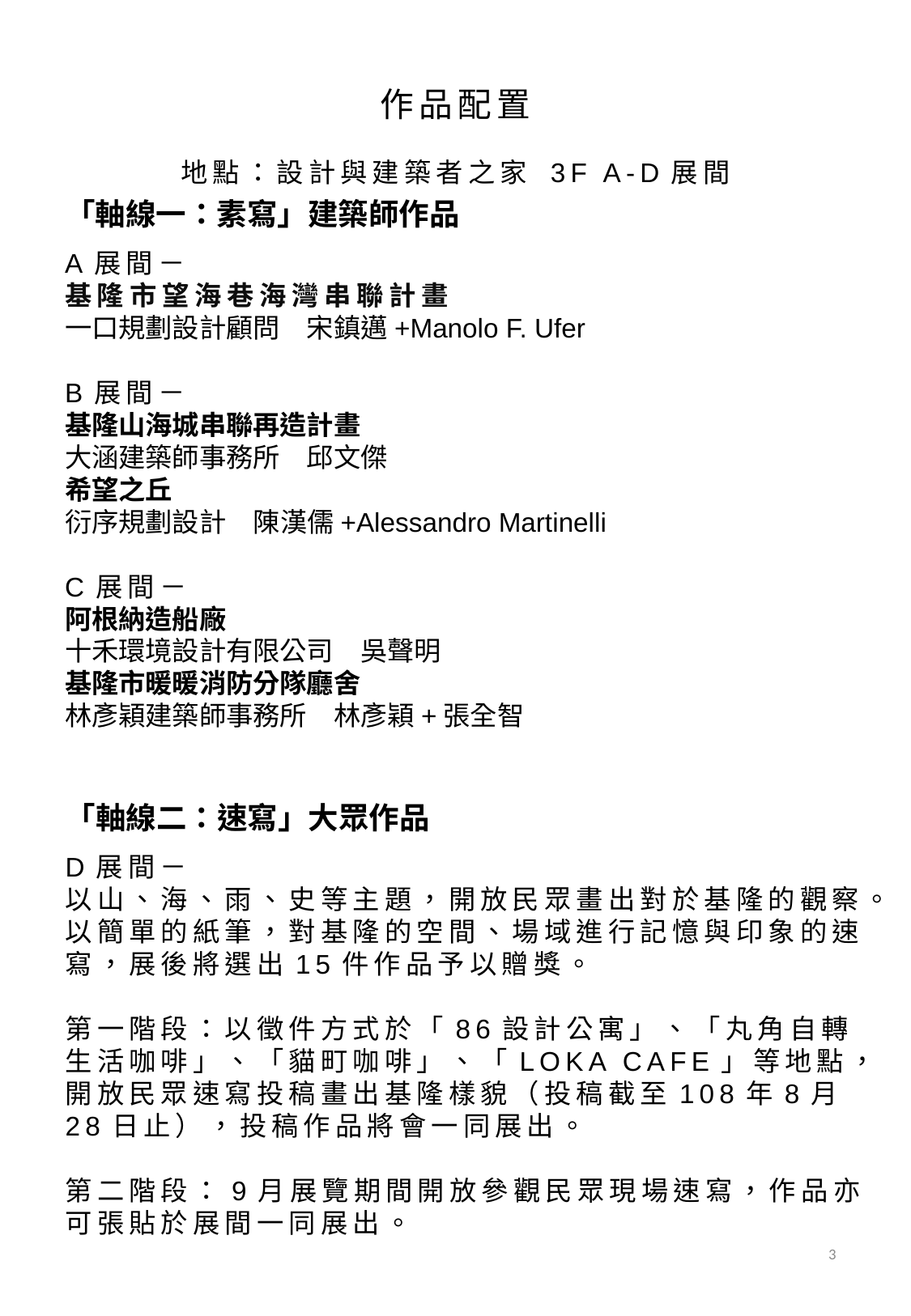

作品配置
地點：設計與建築者之家 3F A-D展間
「軸線一：素寫」建築師作品
A展間－
基隆市望海巷海灣串聯計畫
一口規劃設計顧問　宋鎮邁+Manolo F. Ufer

B展間－
基隆山海城串聯再造計畫
大涵建築師事務所　邱文傑
希望之丘
衍序規劃設計　陳漢儒+Alessandro Martinelli

C展間－
阿根納造船廠
十禾環境設計有限公司　吳聲明
基隆市暖暖消防分隊廳舍
林彥穎建築師事務所　林彥穎+張全智
「軸線二：速寫」大眾作品
D展間－
以山、海、雨、史等主題，開放民眾畫出對於基隆的觀察。
以簡單的紙筆，對基隆的空間、場域進行記憶與印象的速寫，展後將選出15件作品予以贈獎。

第一階段：以徵件方式於「86設計公寓」、「丸角自轉生活咖啡」、「貓町咖啡」、「LOKA CAFE」等地點，開放民眾速寫投稿畫出基隆樣貌（投稿截至108年8月28日止），投稿作品將會一同展出。

第二階段：9月展覽期間開放參觀民眾現場速寫，作品亦可張貼於展間一同展出。
3